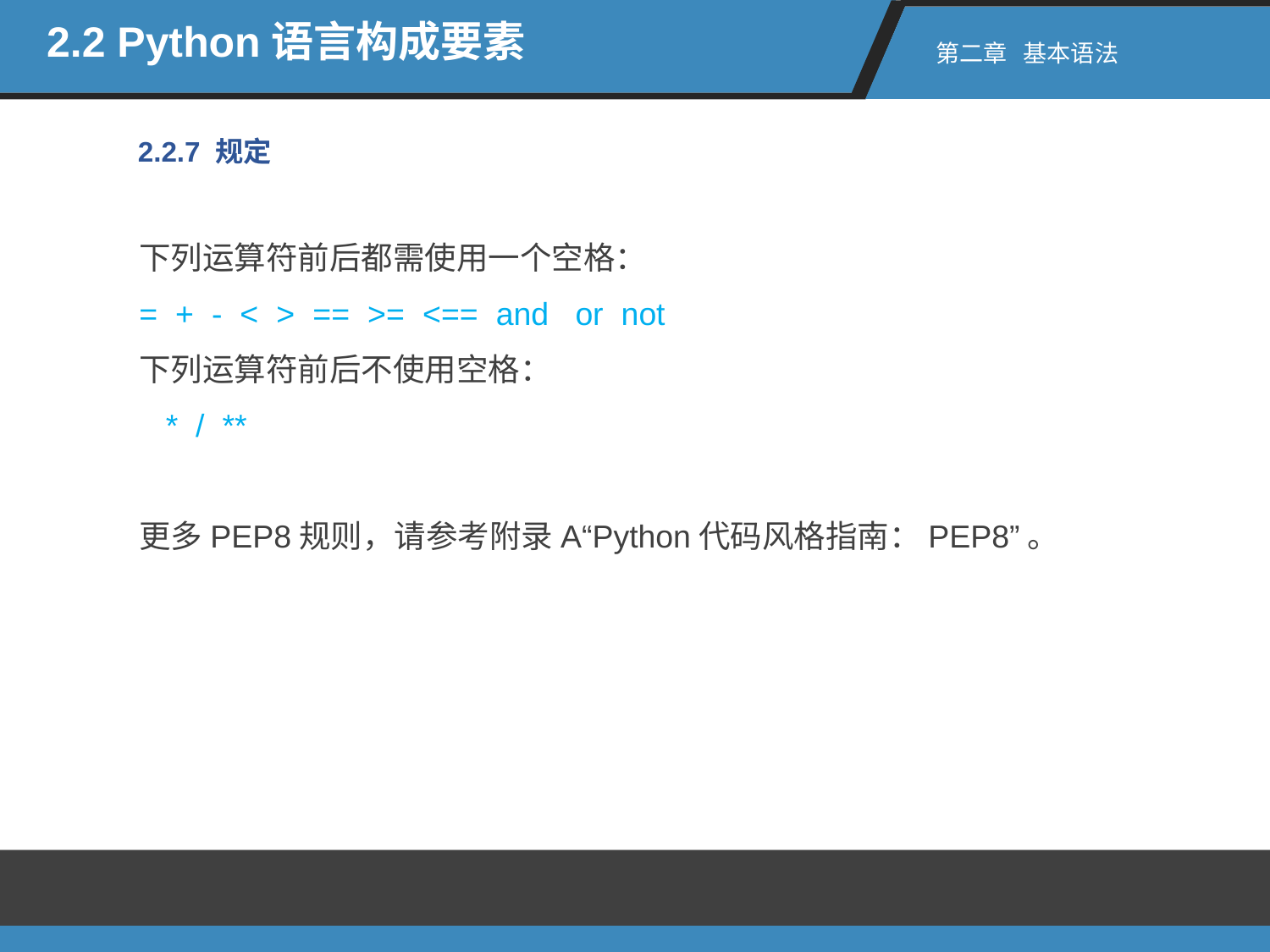

2.2 Python语言构成要素

第二章   基本语法
2.2.7 规定
下列运算符前后都需使用一个空格：
=  +  -  <  >  ==  >=  <==  and   or  not
下列运算符前后不使用空格：
   *  /  **

更多PEP8规则，请参考附录A“Python代码风格指南：PEP8”。